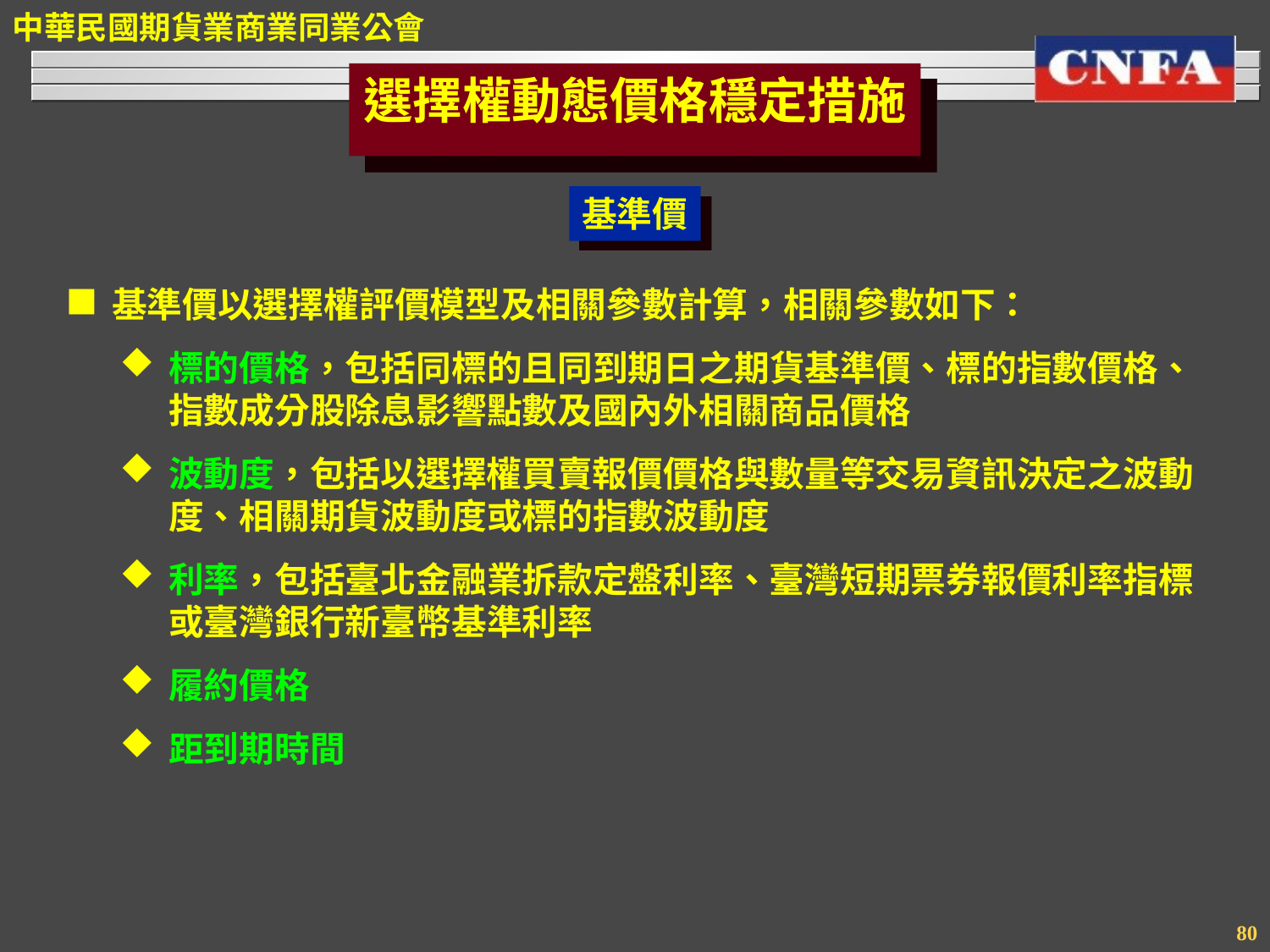

選擇權動態價格穩定措施
基準價
基準價以選擇權評價模型及相關參數計算，相關參數如下：
標的價格，包括同標的且同到期日之期貨基準價、標的指數價格、指數成分股除息影響點數及國內外相關商品價格
波動度，包括以選擇權買賣報價價格與數量等交易資訊決定之波動度、相關期貨波動度或標的指數波動度
利率，包括臺北金融業拆款定盤利率、臺灣短期票券報價利率指標或臺灣銀行新臺幣基準利率
履約價格
距到期時間